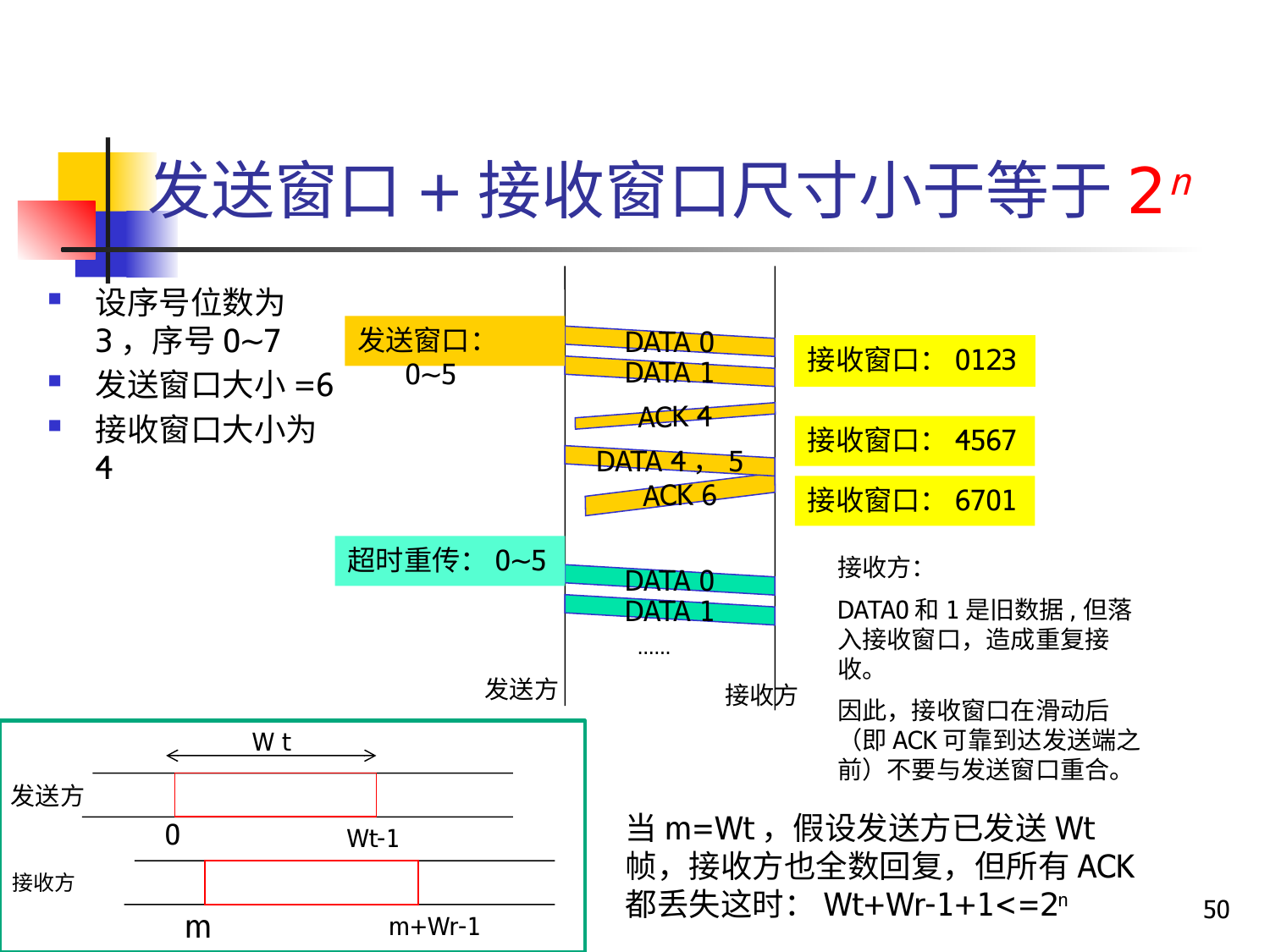

# 发送窗口+接收窗口尺寸小于等于2n
DATA 0

DATA 1
设序号位数为3，序号0~7
发送窗口大小=6
接收窗口大小为4

ACK 4
发送窗口：0~5

接收窗口：0123

DATA 4，5
……
ACK 6
接收窗口：4567

DATA 0
接收窗口：6701

DATA 1
超时重传：0~5

接收方：
DATA0和1是旧数据,但落入接收窗口，造成重复接收。
因此，接收窗口在滑动后（即ACK可靠到达发送端之前）不要与发送窗口重合。

……
发送方
接收方

W t

发送方
0

Wt-1

接收方
m
m+Wr-1

当m=Wt，假设发送方已发送Wt帧，接收方也全数回复，但所有ACK都丢失这时：Wt+Wr-1+1<=2n

50